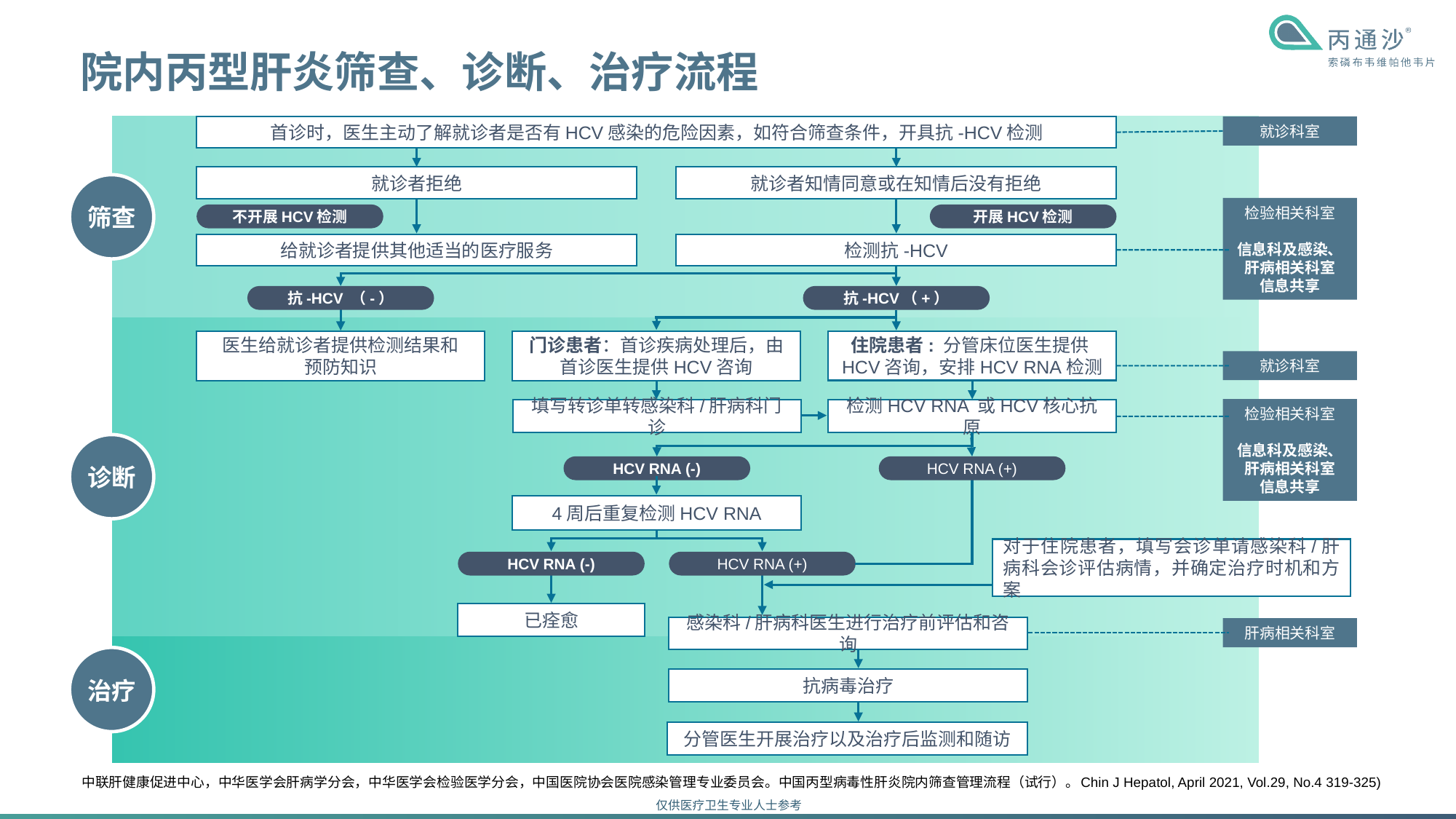

# 院内丙型肝炎筛查、诊断、治疗流程
首诊时，医生主动了解就诊者是否有HCV感染的危险因素，如符合筛查条件，开具抗-HCV检测
就诊科室

就诊者拒绝
就诊者知情同意或在知情后没有拒绝

筛查
检验相关科室

信息科及感染、肝病相关科室
信息共享
不开展HCV检测
开展HCV检测
给就诊者提供其他适当的医疗服务
检测抗-HCV
抗-HCV （-）
抗-HCV（+）

医生给就诊者提供检测结果和
预防知识
门诊患者：首诊疾病处理后，由首诊医生提供HCV咨询
住院患者: 分管床位医生提供HCV咨询，安排HCV RNA检测
就诊科室
检验相关科室

信息科及感染、肝病相关科室
信息共享
检测HCV RNA 或HCV核心抗原
填写转诊单转感染科/肝病科门诊

HCV RNA (-)
HCV RNA (+)
诊断
4周后重复检测HCV RNA
对于住院患者，填写会诊单请感染科/肝病科会诊评估病情，并确定治疗时机和方案
HCV RNA (-)
HCV RNA (+)
已痊愈
感染科/肝病科医生进行治疗前评估和咨询
肝病相关科室

抗病毒治疗
治疗
分管医生开展治疗以及治疗后监测和随访
中联肝健康促进中心，中华医学会肝病学分会，中华医学会检验医学分会，中国医院协会医院感染管理专业委员会。中国丙型病毒性肝炎院内筛查管理流程（试行）。Chin J Hepatol, April 2021, Vol.29, No.4 319-325)